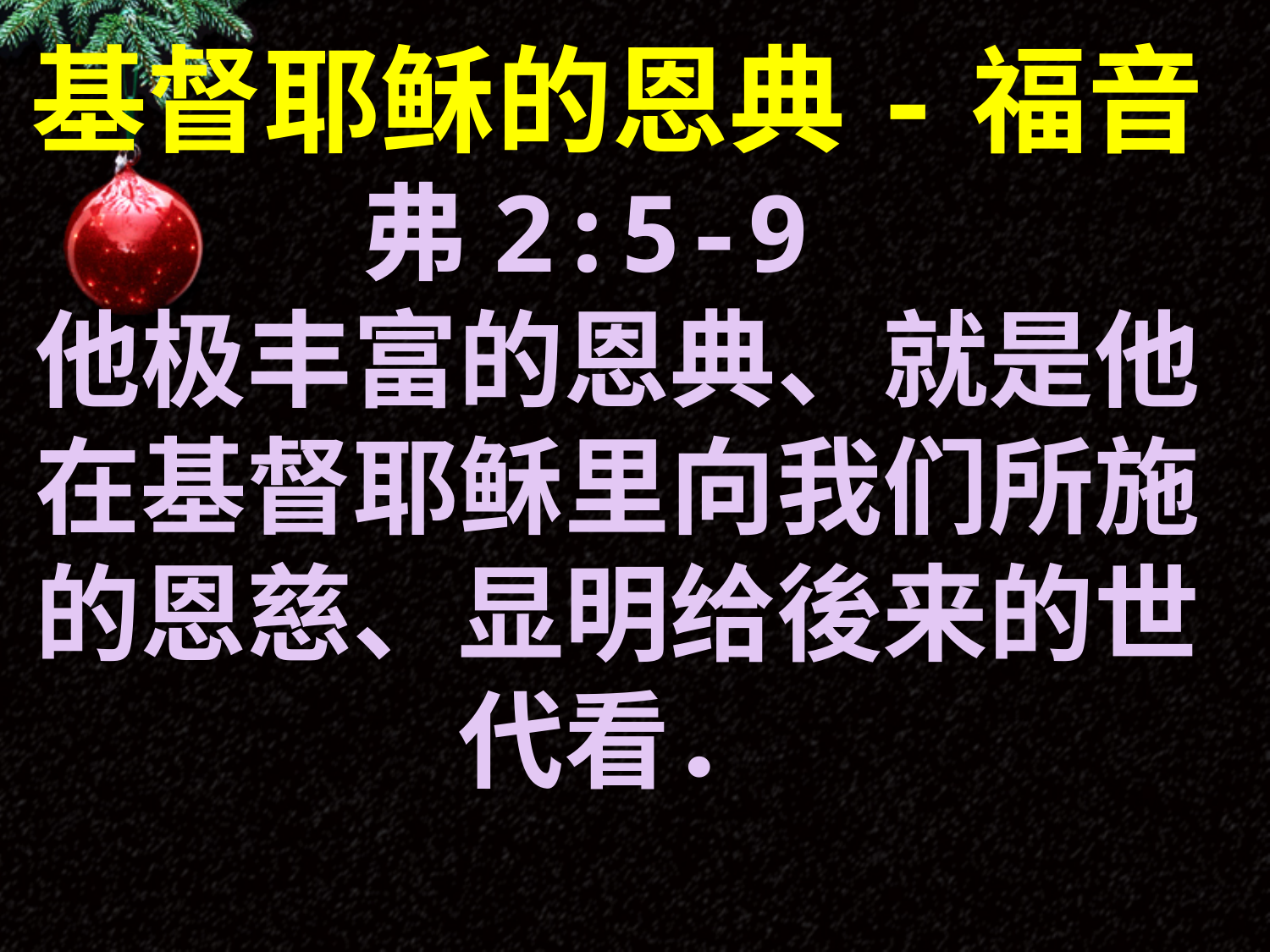

基督耶稣的恩典-福音
弗2:5-9
他极丰富的恩典、就是他在基督耶稣里向我们所施的恩慈、显明给後来的世代看．